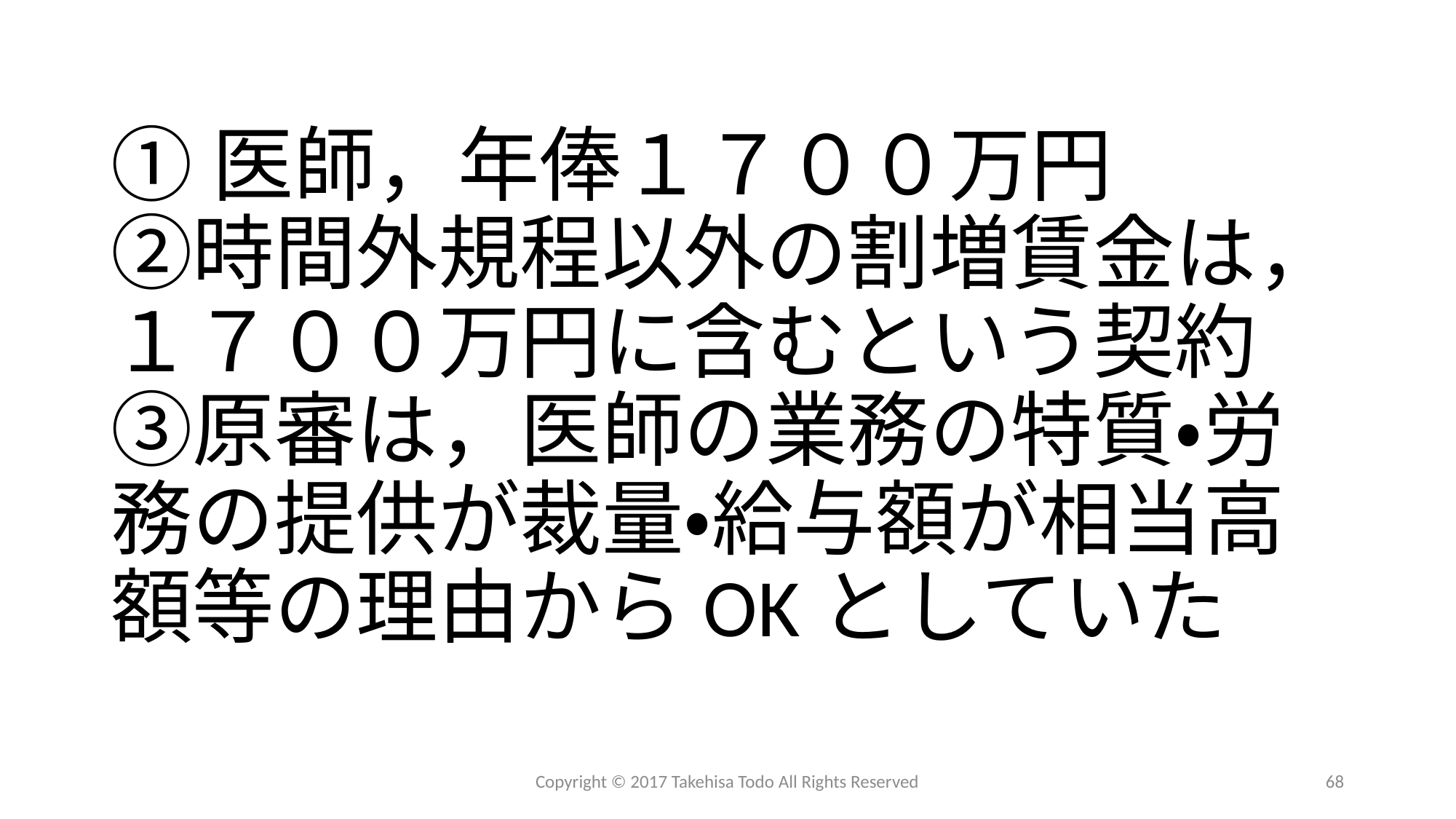

# ①医師，年俸１７００万円 ②時間外規程以外の割増賃金は，１７００万円に含むという契約 ③原審は，医師の業務の特質・労務の提供が裁量・給与額が相当高額等の理由からOKとしていた
Copyright © 2017 Takehisa Todo All Rights Reserved
68